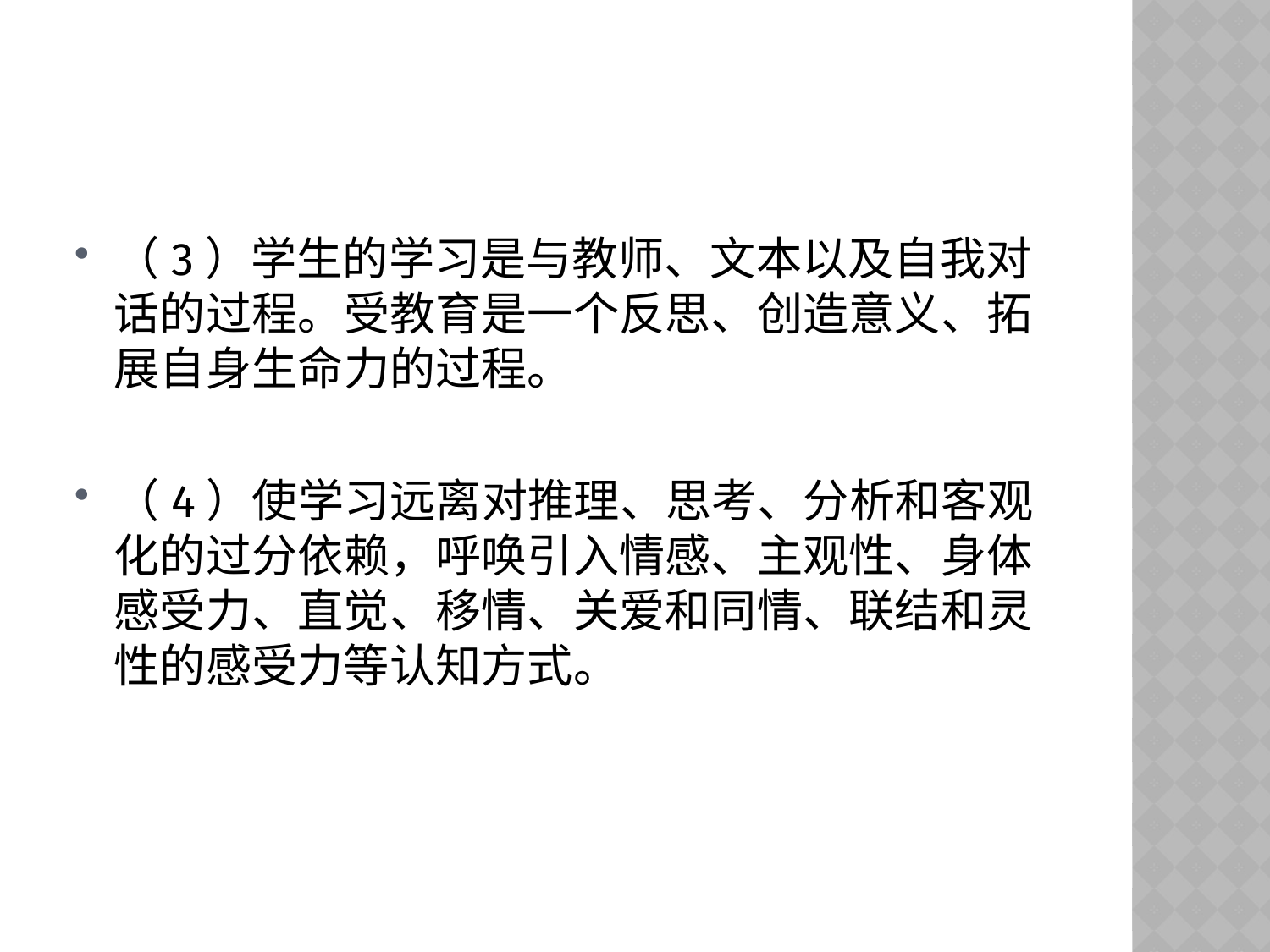

#
（3）学生的学习是与教师、文本以及自我对话的过程。受教育是一个反思、创造意义、拓展自身生命力的过程。

（4）使学习远离对推理、思考、分析和客观化的过分依赖，呼唤引入情感、主观性、身体感受力、直觉、移情、关爱和同情、联结和灵性的感受力等认知方式。